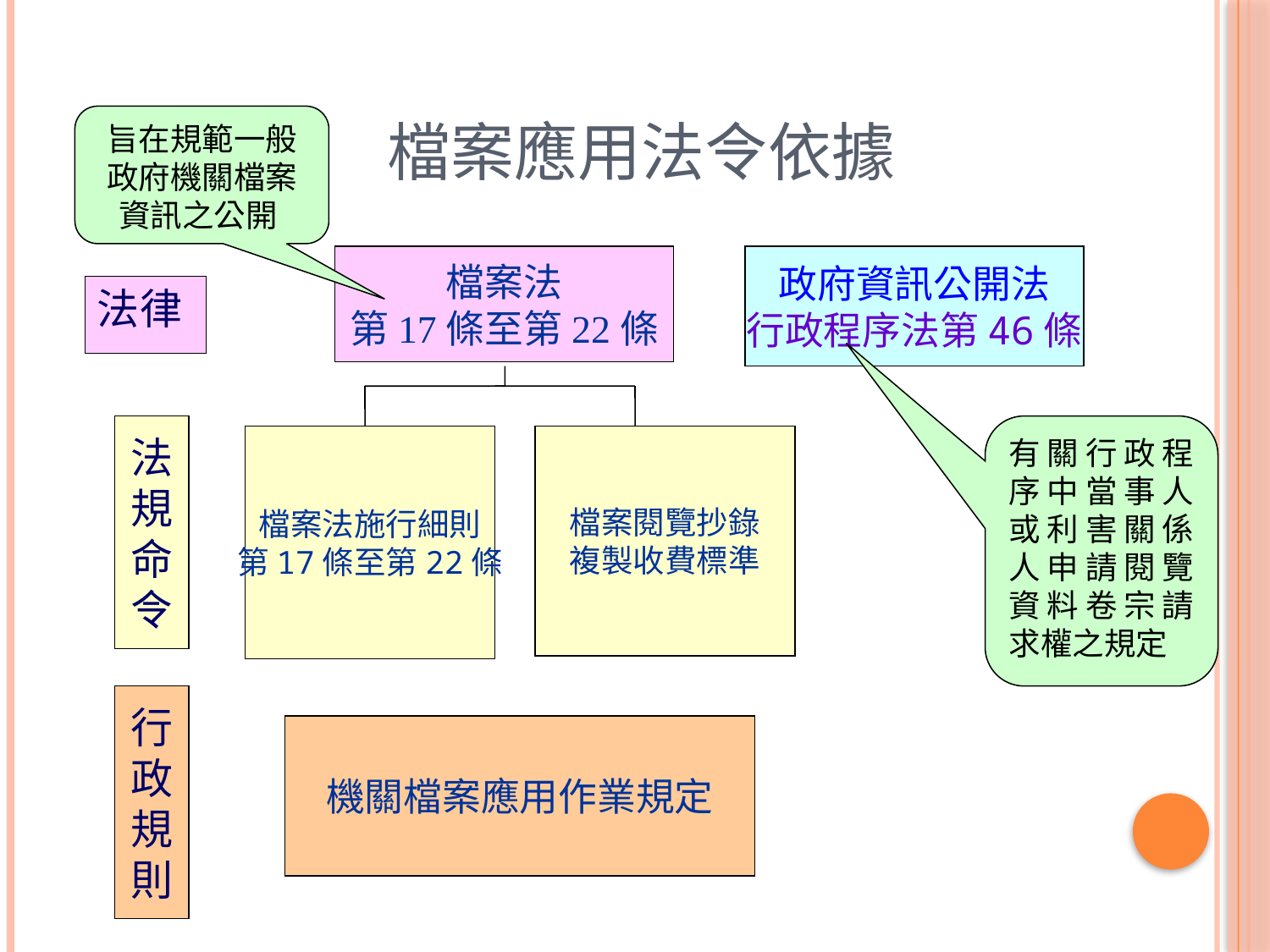

# 檔案應用法令依據
旨在規範一般政府機關檔案資訊之公開
檔案法
第17條至第22條
政府資訊公開法
行政程序法第46條
法律

法
規
命
令
有關行政程序中當事人或利害關係人申請閱覽資料卷宗請求權之規定

檔案法施行細則
第17條至第22條
檔案閱覽抄錄
複製收費標準
行
政
規
則
機關檔案應用作業規定